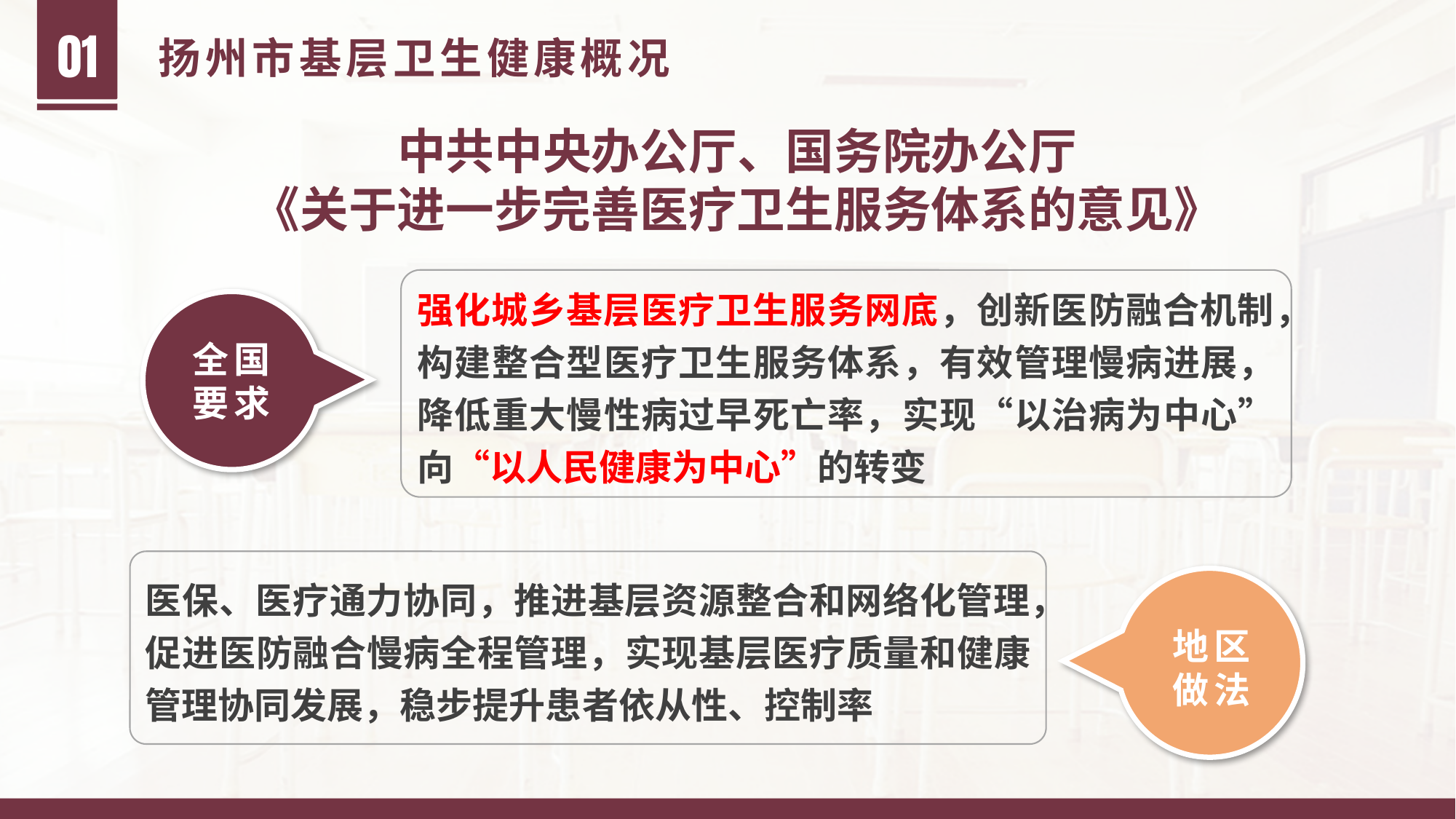

01

扬州市基层卫生健康概况
中共中央办公厅、国务院办公厅
《关于进一步完善医疗卫生服务体系的意见》

强化城乡基层医疗卫生服务网底，创新医防融合机制，构建整合型医疗卫生服务体系，有效管理慢病进展，降低重大慢性病过早死亡率，实现“以治病为中心”向“以人民健康为中心”的转变
全国
要求

医保、医疗通力协同，推进基层资源整合和网络化管理，促进医防融合慢病全程管理，实现基层医疗质量和健康管理协同发展，稳步提升患者依从性、控制率
地区
做法